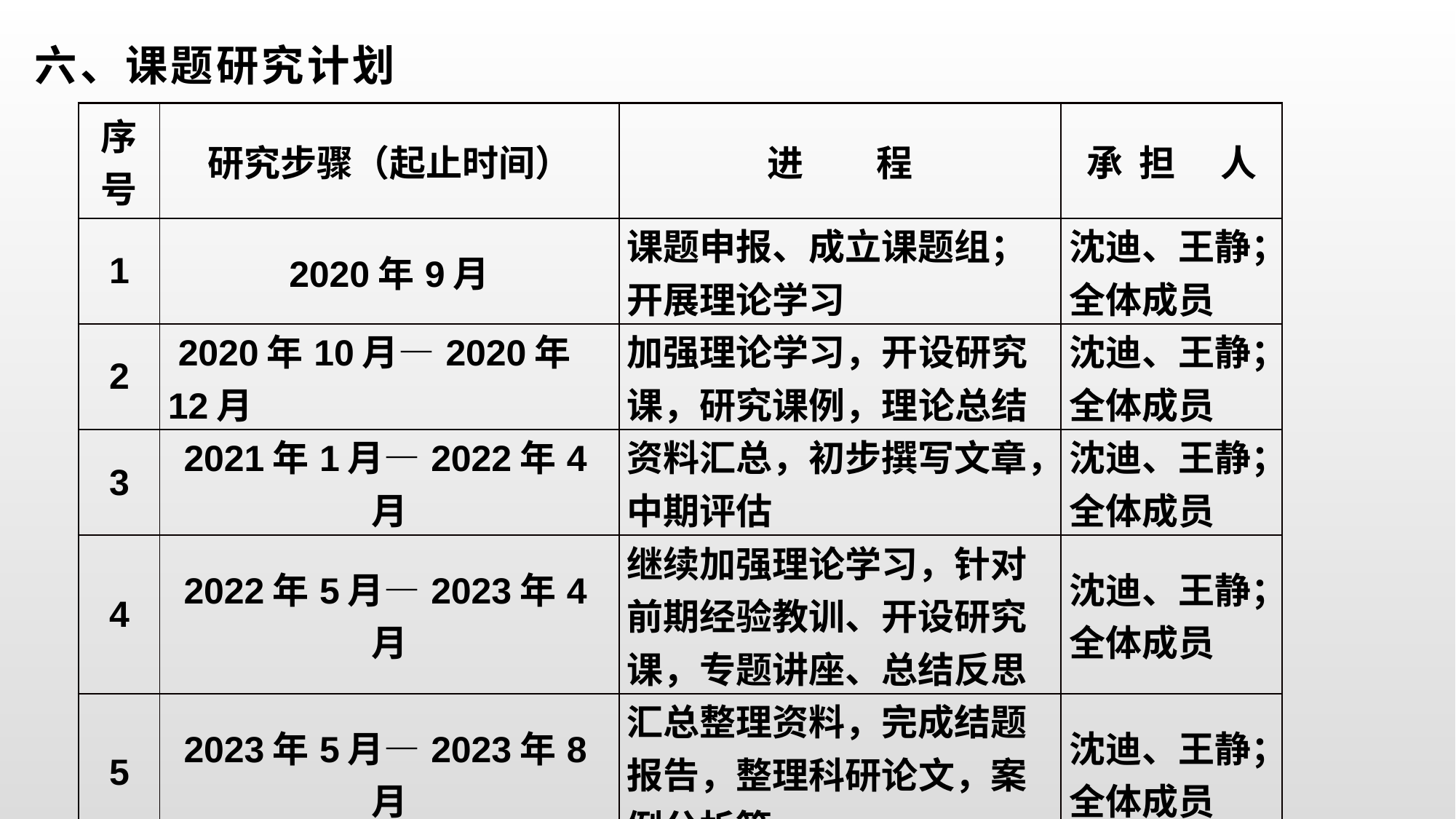

# 六、课题研究计划
| 序号 | 研究步骤（起止时间） | 进　　程 | 承 担 　人 |
| --- | --- | --- | --- |
| 1 | 2020年9月 | 课题申报、成立课题组；开展理论学习 | 沈迪、王静；全体成员 |
| 2 | 2020年10月—2020年12月 | 加强理论学习，开设研究课，研究课例，理论总结 | 沈迪、王静；全体成员 |
| 3 | 2021年1月—2022年4月 | 资料汇总，初步撰写文章，中期评估 | 沈迪、王静；全体成员 |
| 4 | 2022年5月—2023年4月 | 继续加强理论学习，针对前期经验教训、开设研究课，专题讲座、总结反思 | 沈迪、王静；全体成员 |
| 5 | 2023年5月—2023年8月 | 汇总整理资料，完成结题报告，整理科研论文，案例分析等 | 沈迪、王静；全体成员 |